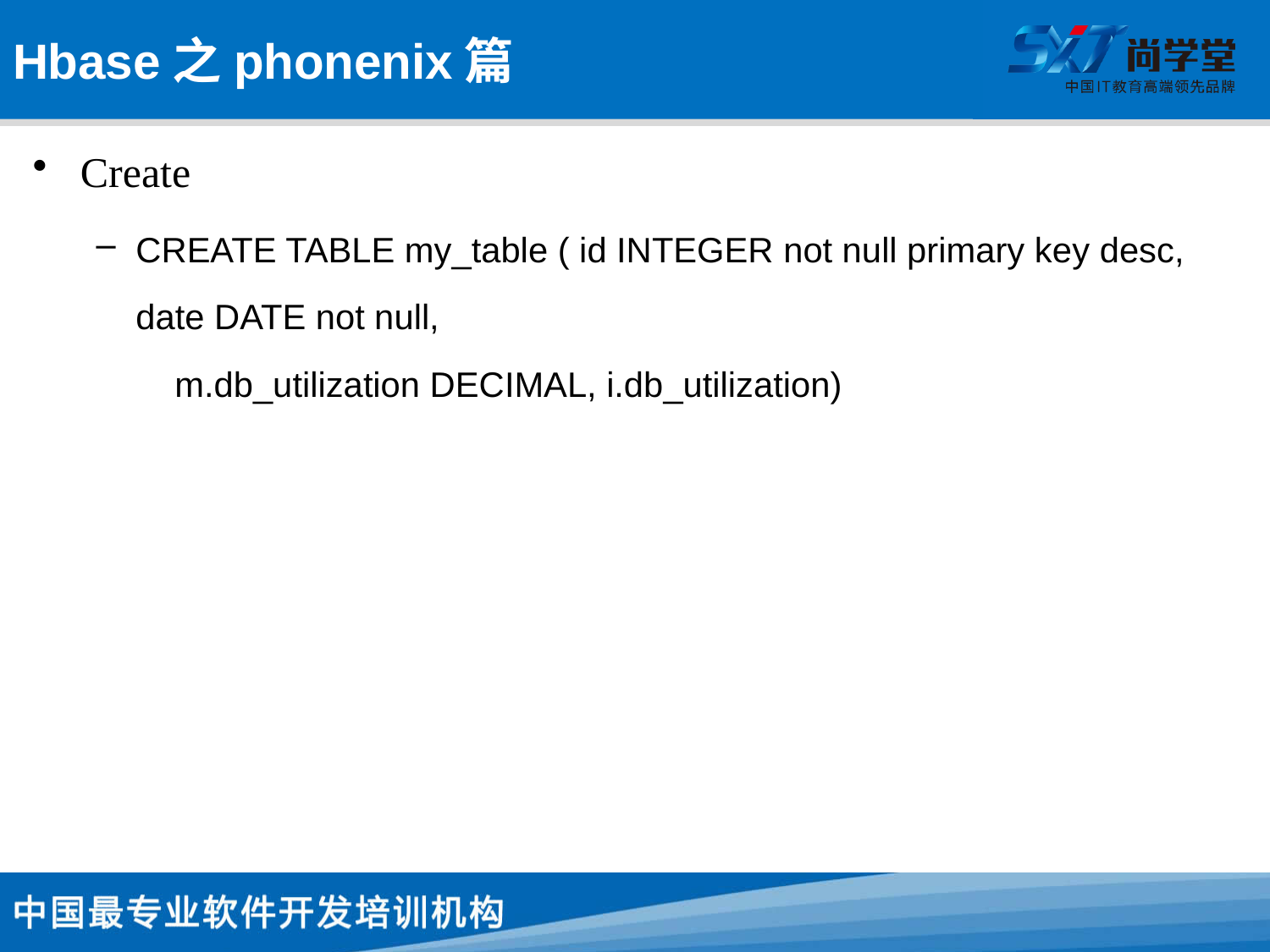

# Hbase之phonenix篇
Create
CREATE TABLE my_table ( id INTEGER not null primary key desc, date DATE not null,
    m.db_utilization DECIMAL, i.db_utilization)